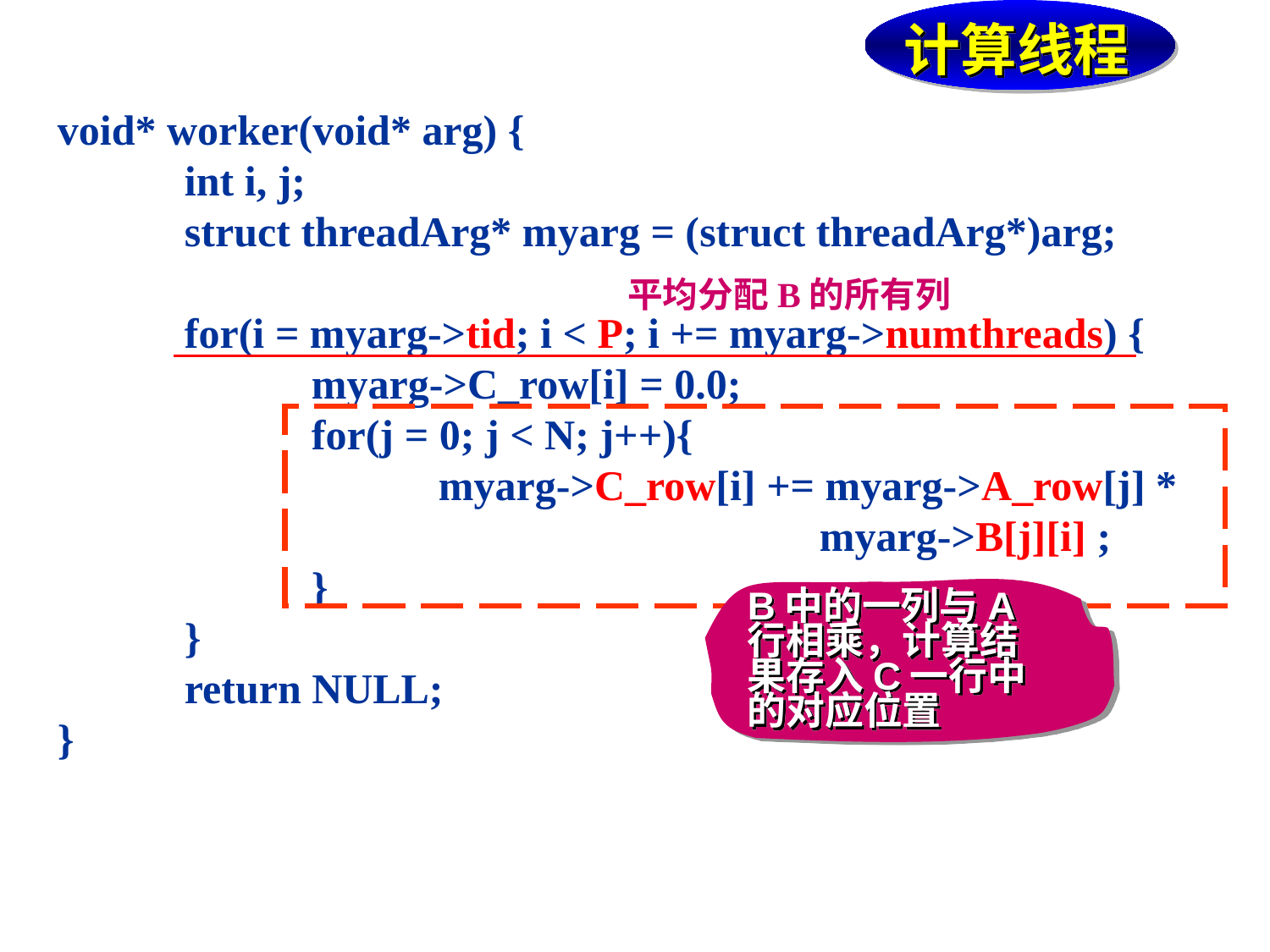

计算线程
void* worker(void* arg) {
	int i, j;
	struct threadArg* myarg = (struct threadArg*)arg;

	for(i = myarg->tid; i < P; i += myarg->numthreads) {
		myarg->C_row[i] = 0.0;
		for(j = 0; j < N; j++){
			myarg->C_row[i] += myarg->A_row[j] * 							myarg->B[j][i] ;
		}
	}
	return NULL;
}
平均分配B的所有列

B中的一列与A行相乘，计算结果存入C一行中的对应位置